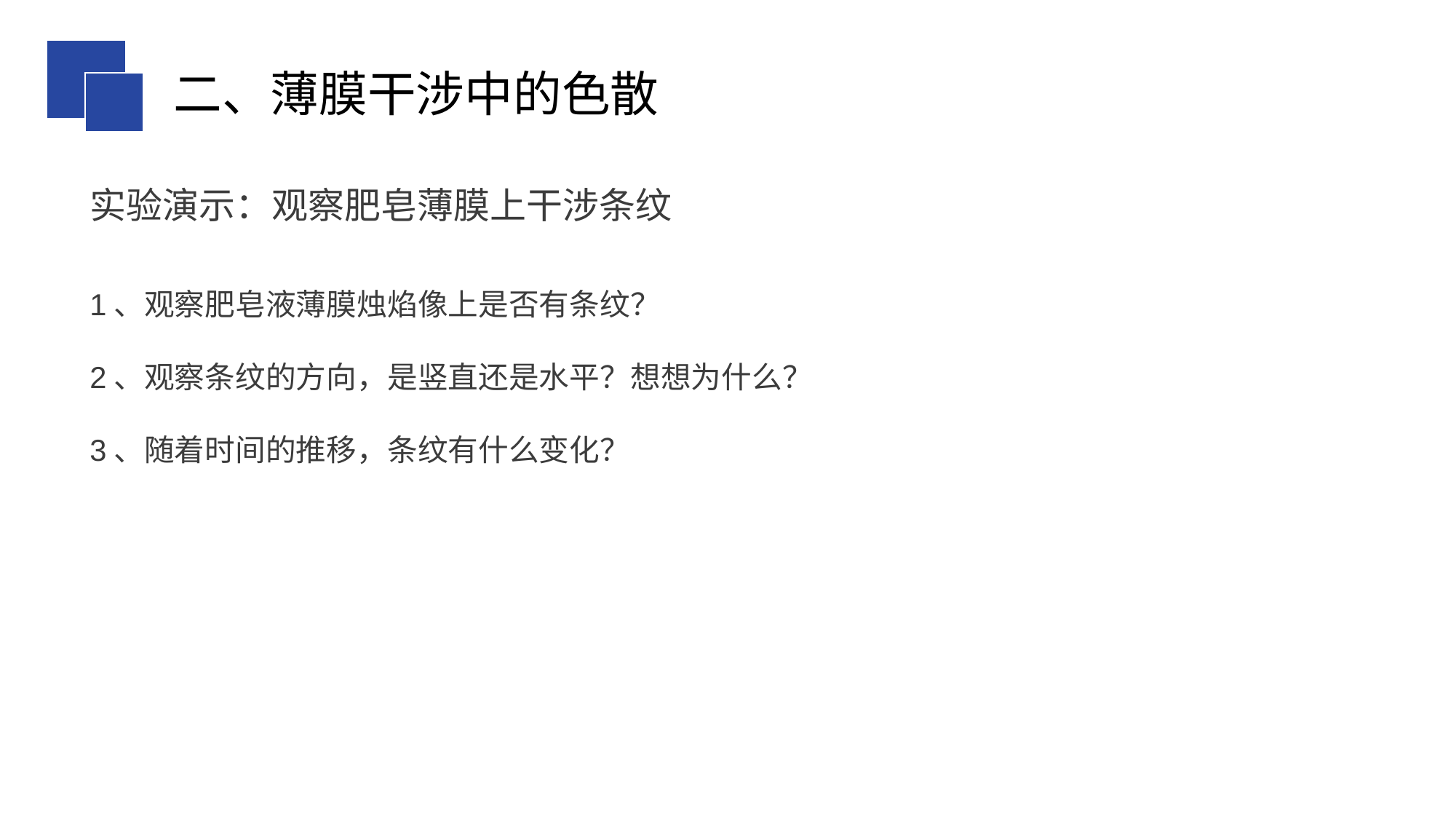

二、薄膜干涉中的色散
实验演示：观察肥皂薄膜上干涉条纹
1、观察肥皂液薄膜烛焰像上是否有条纹？
2、观察条纹的方向，是竖直还是水平？想想为什么？
3、随着时间的推移，条纹有什么变化？